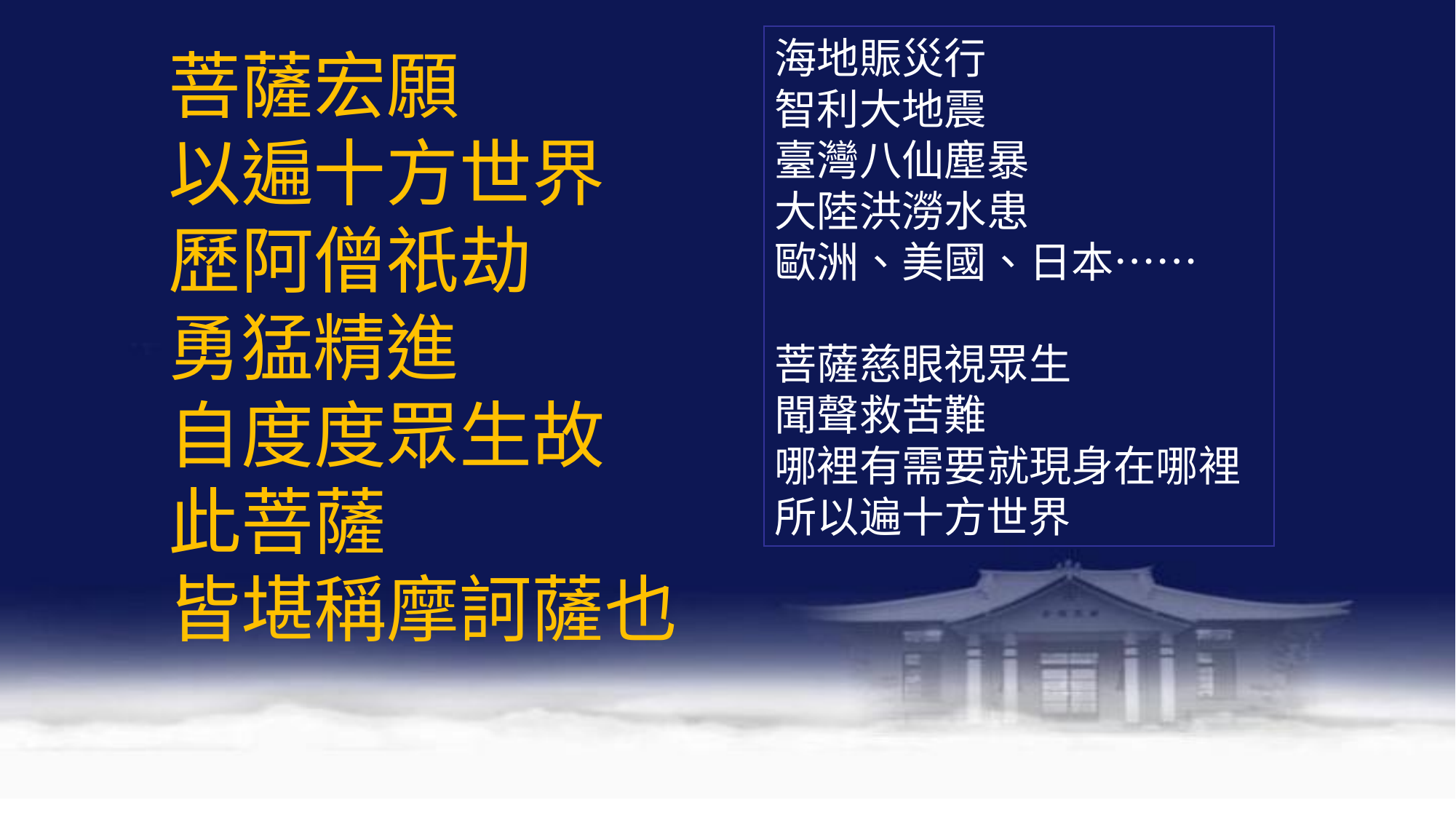

海地賑災行
智利大地震
臺灣八仙塵暴
大陸洪澇水患
歐洲、美國、日本……

菩薩慈眼視眾生
聞聲救苦難
哪裡有需要就現身在哪裡
所以遍十方世界
菩薩宏願
以遍十方世界
歷阿僧祇劫
勇猛精進
自度度眾生故
此菩薩
皆堪稱摩訶薩也